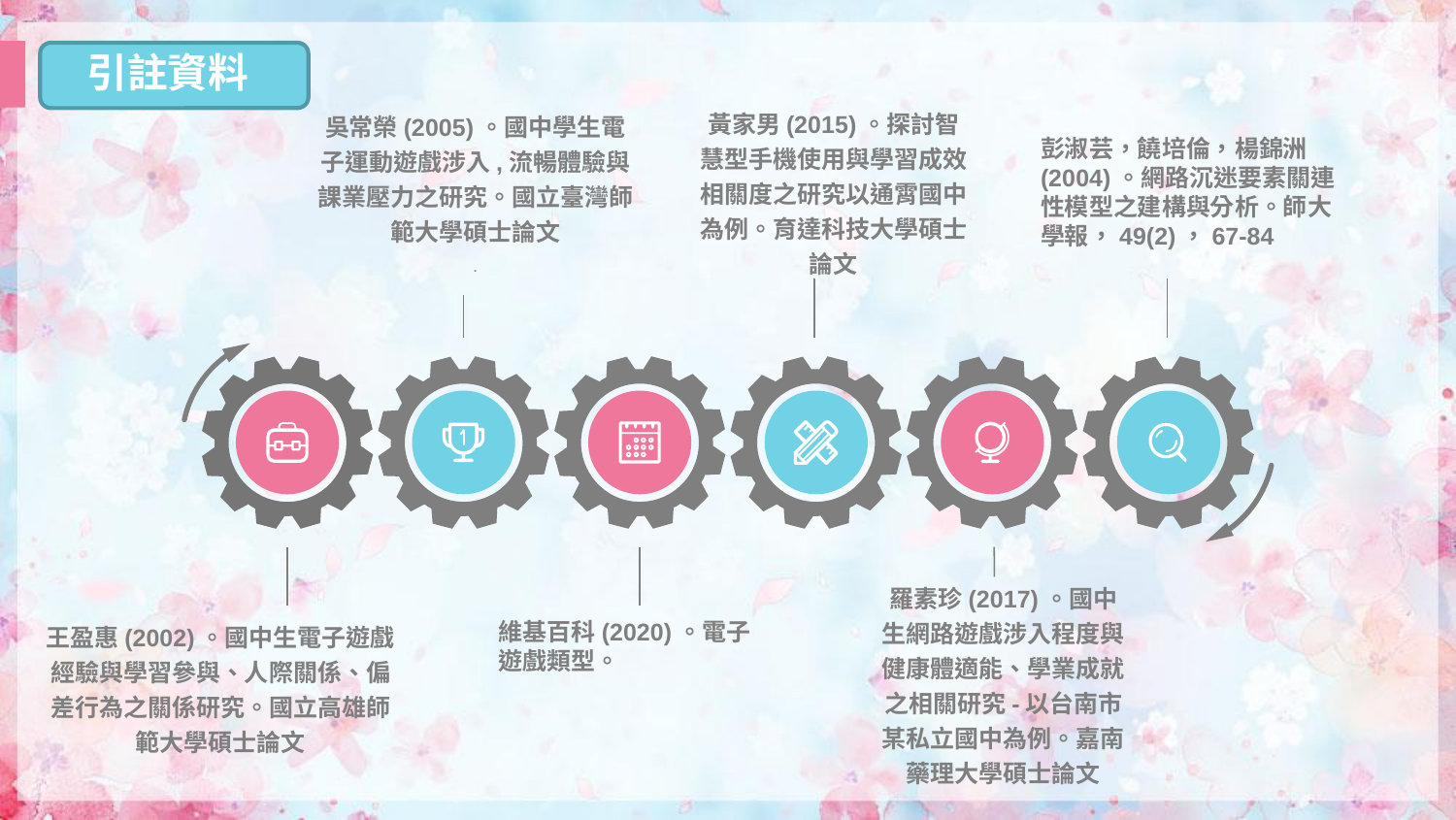

引註資料

黃家男(2015)。探討智慧型手機使用與學習成效相關度之研究以通霄國中為例。育達科技大學碩士論文

吳常榮(2005)。國中學生電子運動遊戲涉入,流暢體驗與課業壓力之研究。國立臺灣師範大學碩士論文
.
彭淑芸，饒培倫，楊錦洲(2004)。網路沉迷要素關連性模型之建構與分析。師大學報，49(2)，67-84

羅素珍(2017)。國中生網路遊戲涉入程度與健康體適能、學業成就 之相關研究-以台南市某私立國中為例。嘉南藥理大學碩士論文
王盈惠(2002)。國中生電子遊戲經驗與學習參與、人際關係、偏差行為之關係研究。國立高雄師範大學碩士論文
維基百科(2020)。電子遊戲類型。